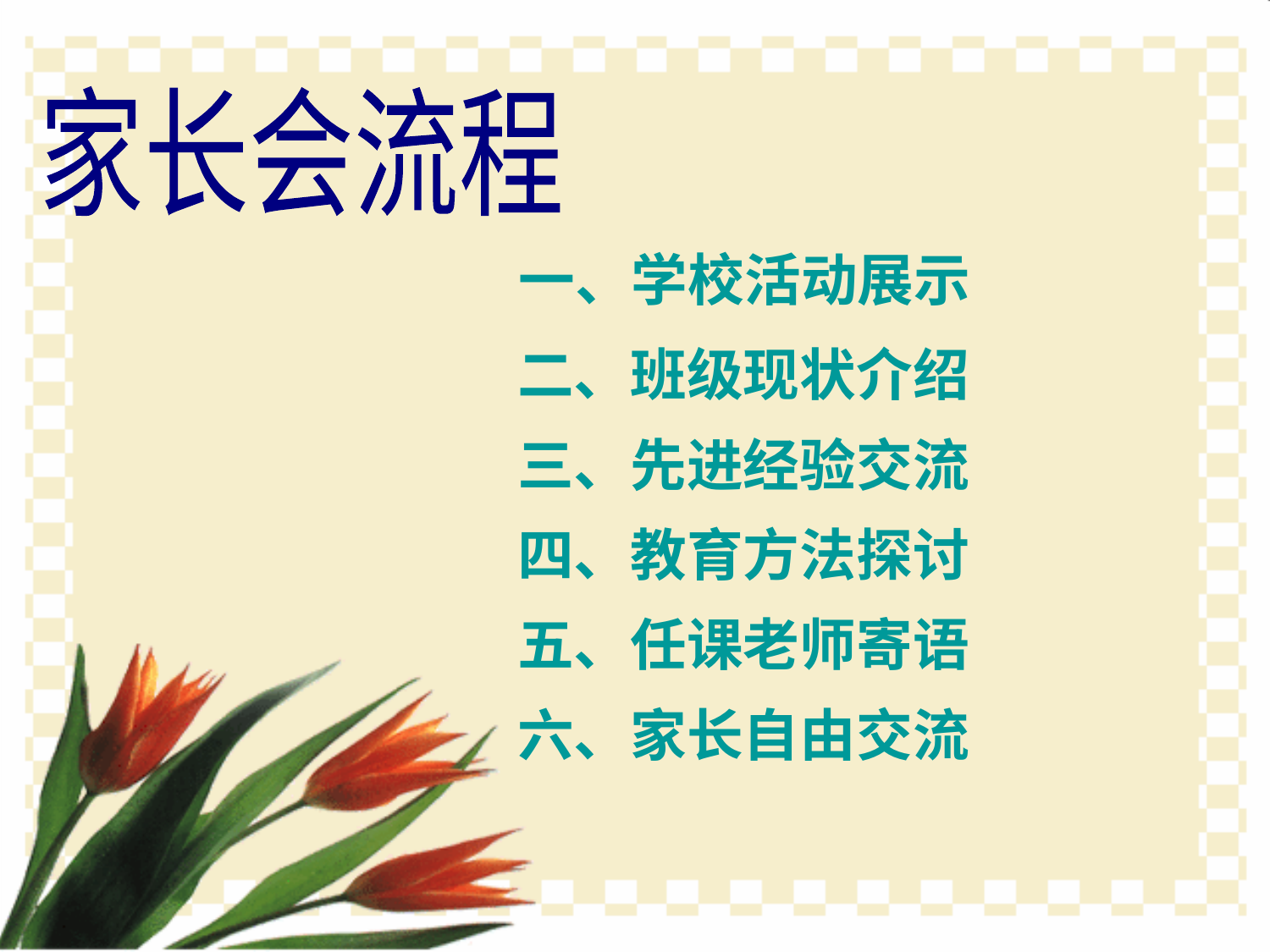

家长会流程
一、学校活动展示
二、班级现状介绍
三、先进经验交流
四、教育方法探讨
五、任课老师寄语
六、家长自由交流